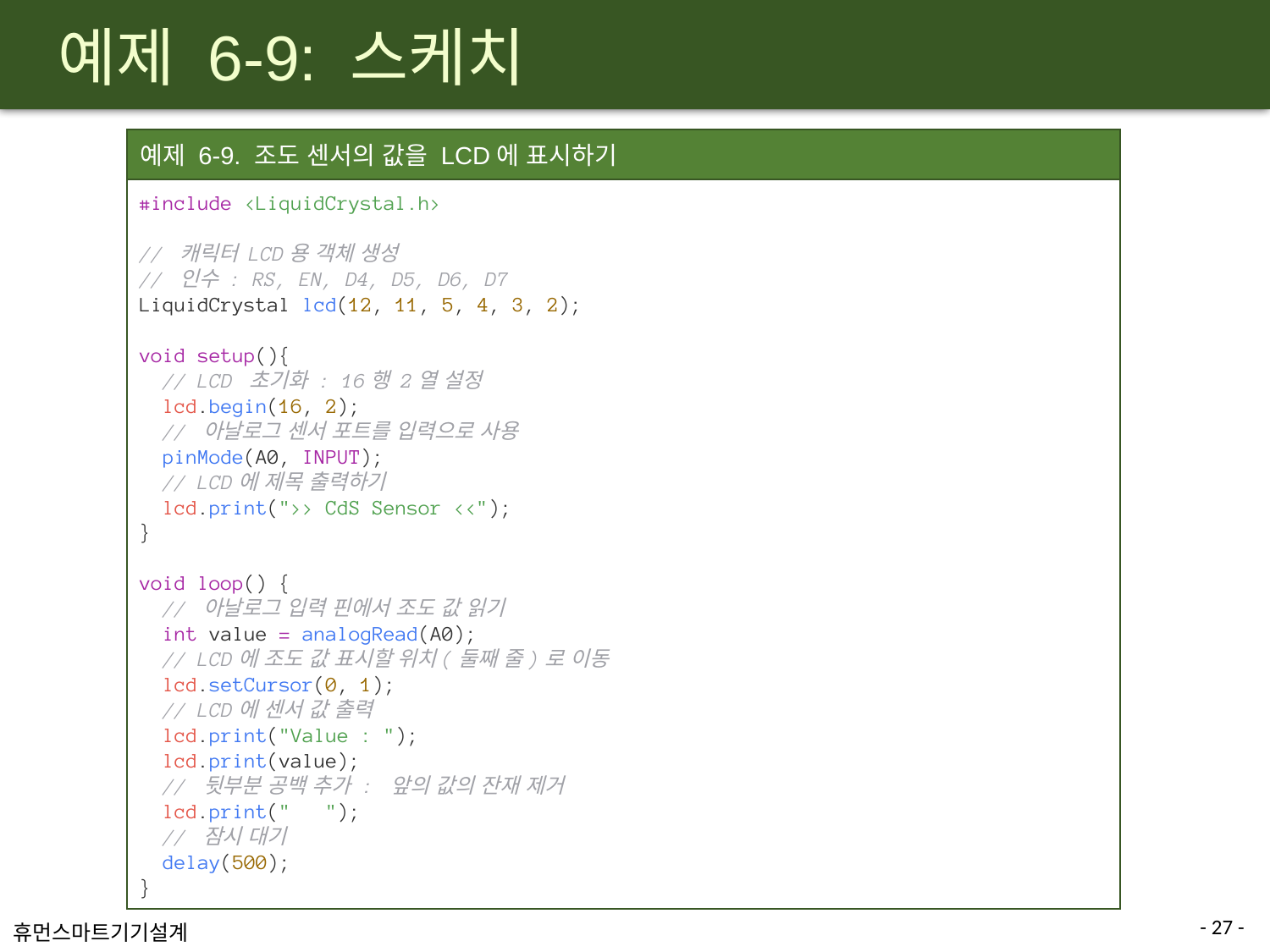

# 예제 6-9: 스케치
예제 6-9. 조도 센서의 값을 LCD에 표시하기
#include <LiquidCrystal.h>
// 캐릭터 LCD용 객체 생성
// 인수 : RS, EN, D4, D5, D6, D7
LiquidCrystal lcd(12, 11, 5, 4, 3, 2);
void setup(){
  // LCD 초기화 : 16행 2열 설정
  lcd.begin(16, 2);
  // 아날로그 센서 포트를 입력으로 사용
  pinMode(A0, INPUT);
  // LCD에 제목 출력하기
  lcd.print(">> CdS Sensor <<");
}
void loop() {
  // 아날로그 입력 핀에서 조도 값 읽기
  int value = analogRead(A0);
  // LCD에 조도 값 표시할 위치(둘째 줄)로 이동
  lcd.setCursor(0, 1);
  // LCD에 센서 값 출력
  lcd.print("Value : ");
  lcd.print(value);
  // 뒷부분 공백 추가 : 앞의 값의 잔재 제거
  lcd.print("   ");
  // 잠시 대기
  delay(500);
}
- 27 -